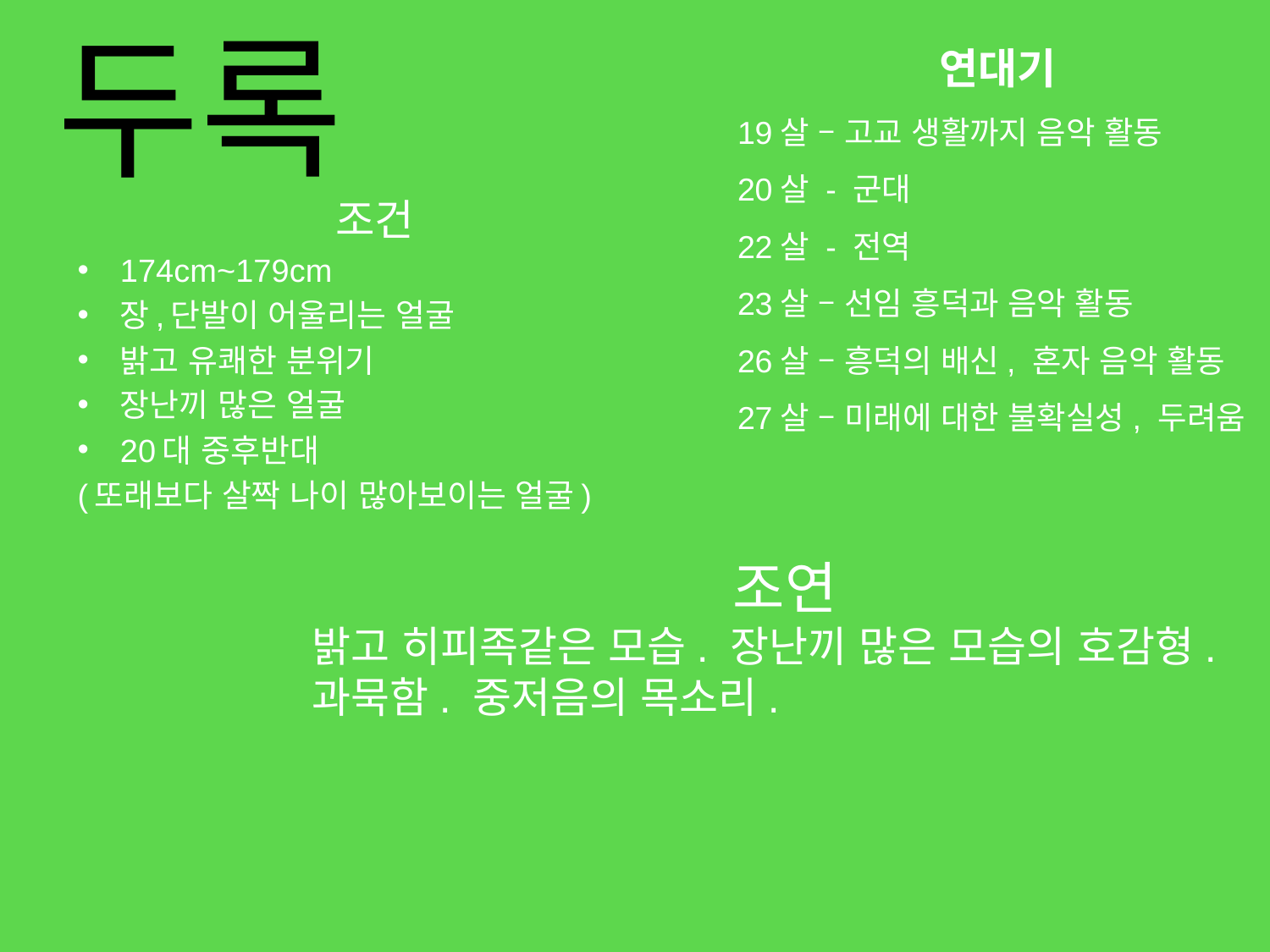

# 두록
연대기
19살 – 고교 생활까지 음악 활동
20살 - 군대
22살 - 전역
23살 – 선임 흥덕과 음악 활동
26살 – 흥덕의 배신, 혼자 음악 활동
27살 – 미래에 대한 불확실성, 두려움

조건
174cm~179cm
장,단발이 어울리는 얼굴
밝고 유쾌한 분위기
장난끼 많은 얼굴
20대 중후반대
(또래보다 살짝 나이 많아보이는 얼굴)

조연
밝고 히피족같은 모습. 장난끼 많은 모습의 호감형.
과묵함. 중저음의 목소리.